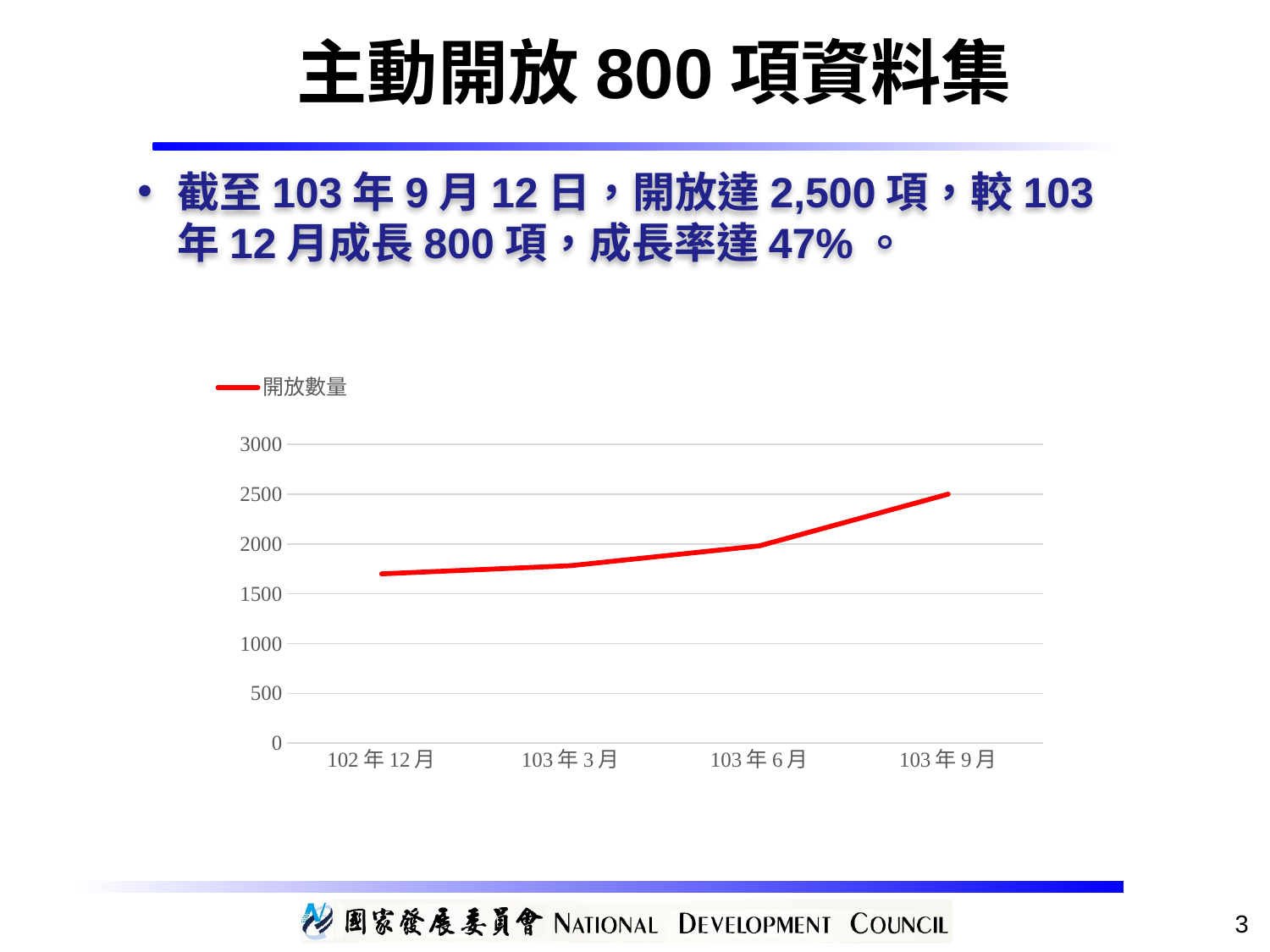

主動開放800項資料集
截至103年9月12日，開放達2,500項，較103年12月成長800項，成長率達47%。

### Chart

| Category | 開放數量 |
|---|---|
| 102年12月 | 1700.0 |
| 103年3月 | 1782.0 |
| 103年6月 | 1981.0 |
| 103年9月 | 2500.0 |
3